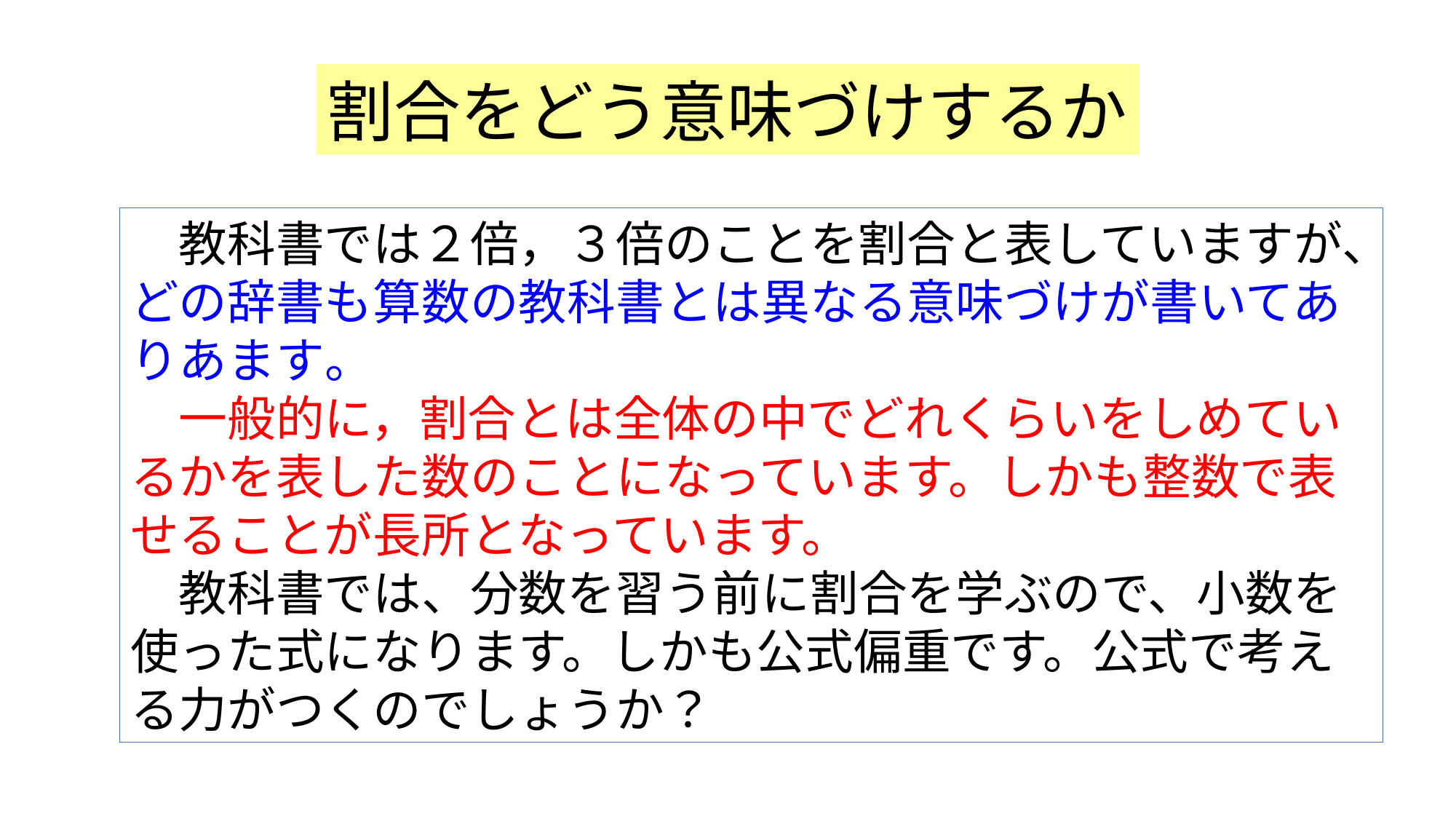

割合をどう意味づけするか
　教科書では２倍，３倍のことを割合と表していますが、どの辞書も算数の教科書とは異なる意味づけが書いてありあます。
　一般的に，割合とは全体の中でどれくらいをしめているかを表した数のことになっています。しかも整数で表せることが長所となっています。
　教科書では、分数を習う前に割合を学ぶので、小数を使った式になります。しかも公式偏重です。公式で考える力がつくのでしょうか？